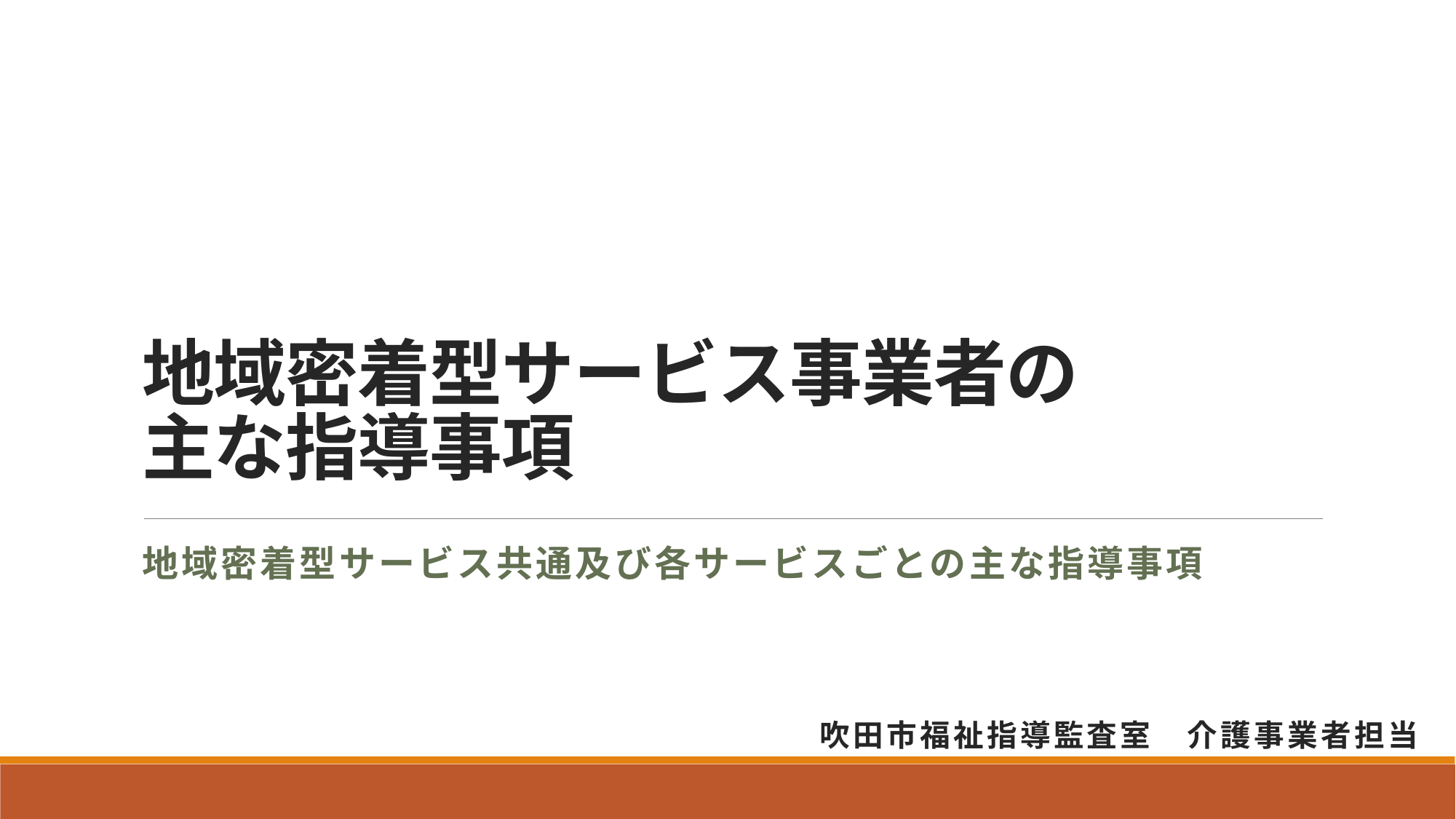

# 地域密着型サービス事業者の 主な指導事項
地域密着型サービス共通及び各サービスごとの主な指導事項
吹田市福祉指導監査室　介護事業者担当